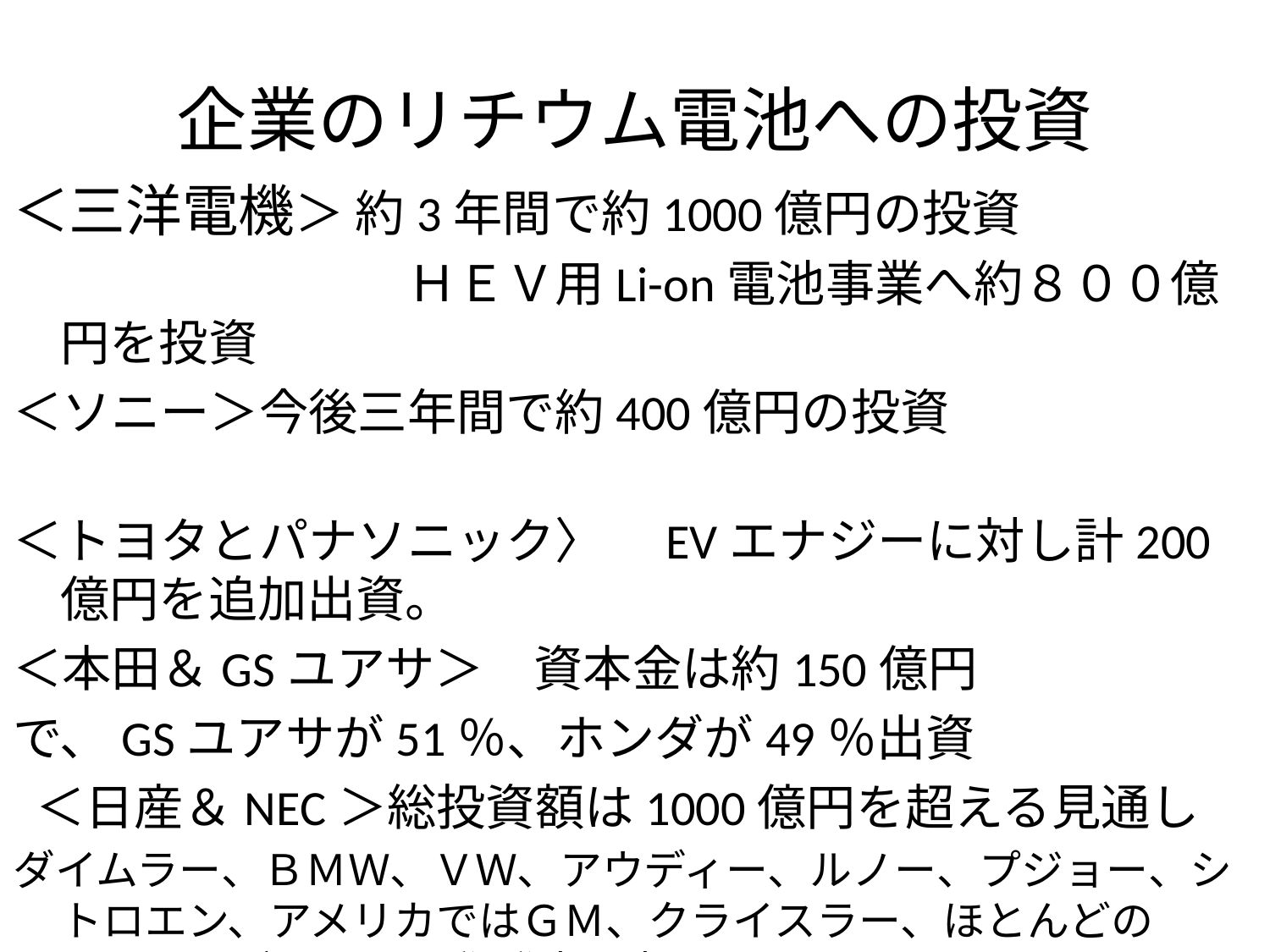

# 企業のリチウム電池への投資
＜三洋電機＞ 約3年間で約1000億円の投資
　　　　　　　　ＨＥＶ用Li-on電池事業へ約８００億円を投資
＜ソニー＞今後三年間で約400億円の投資
＜トヨタとパナソニック〉　EVエナジーに対し計200億円を追加出資。
＜本田＆GSユアサ＞　資本金は約150億円
で、GSユアサが51％、ホンダが49％出資
 ＜日産＆NEC＞総投資額は1000億円を超える見通し
ダイムラー、ＢＭＷ、ＶＷ、アウディー、ルノー、プジョー、シトロエン、アメリカではＧＭ、クライスラー、ほとんどのメーカーが、ＥＶ開発・発売を表明している。